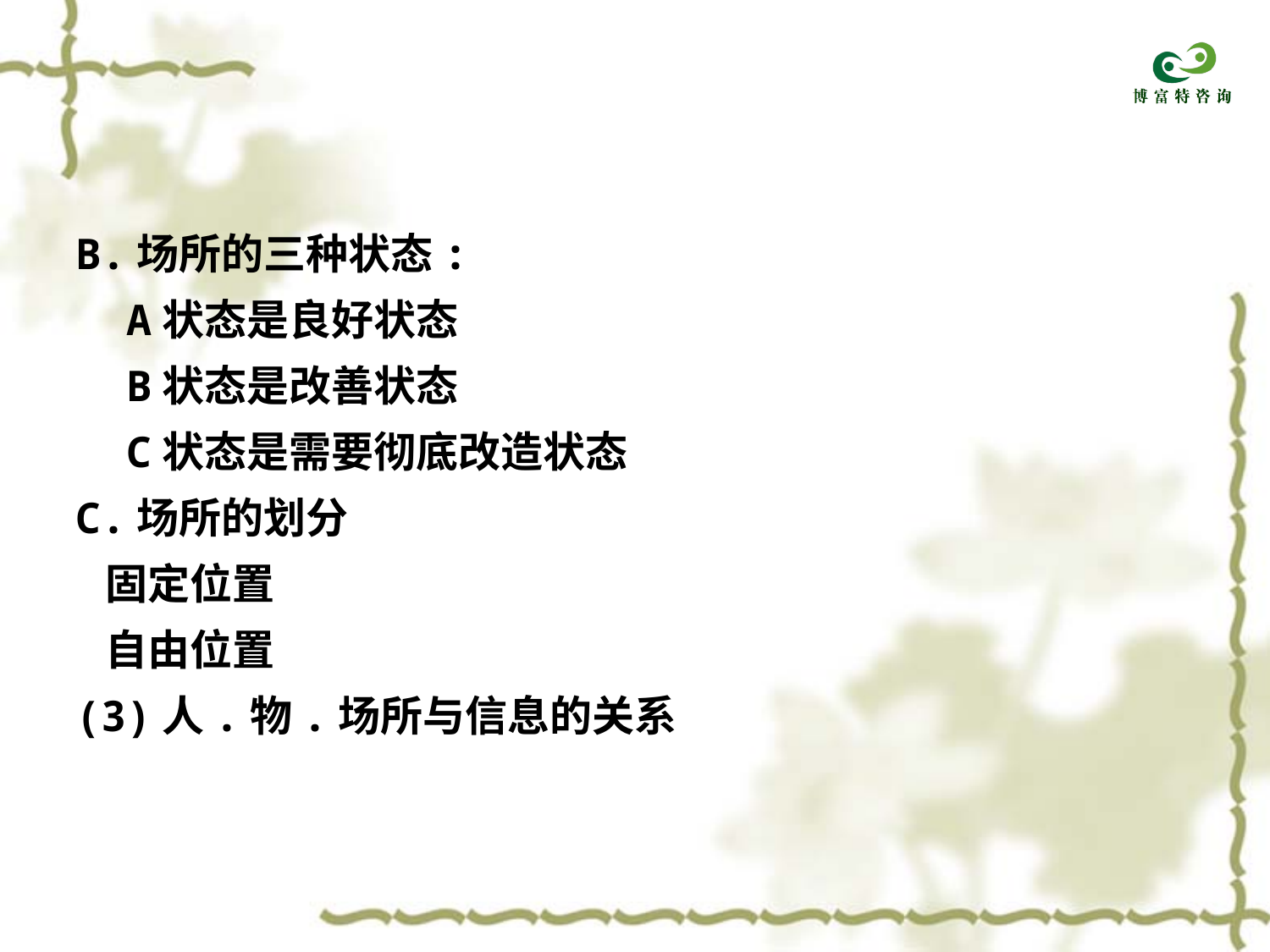

B.场所的三种状态:
  A状态是良好状态
  B状态是改善状态
  C状态是需要彻底改造状态
C.场所的划分
  固定位置
  自由位置
(3)人.物.场所与信息的关系